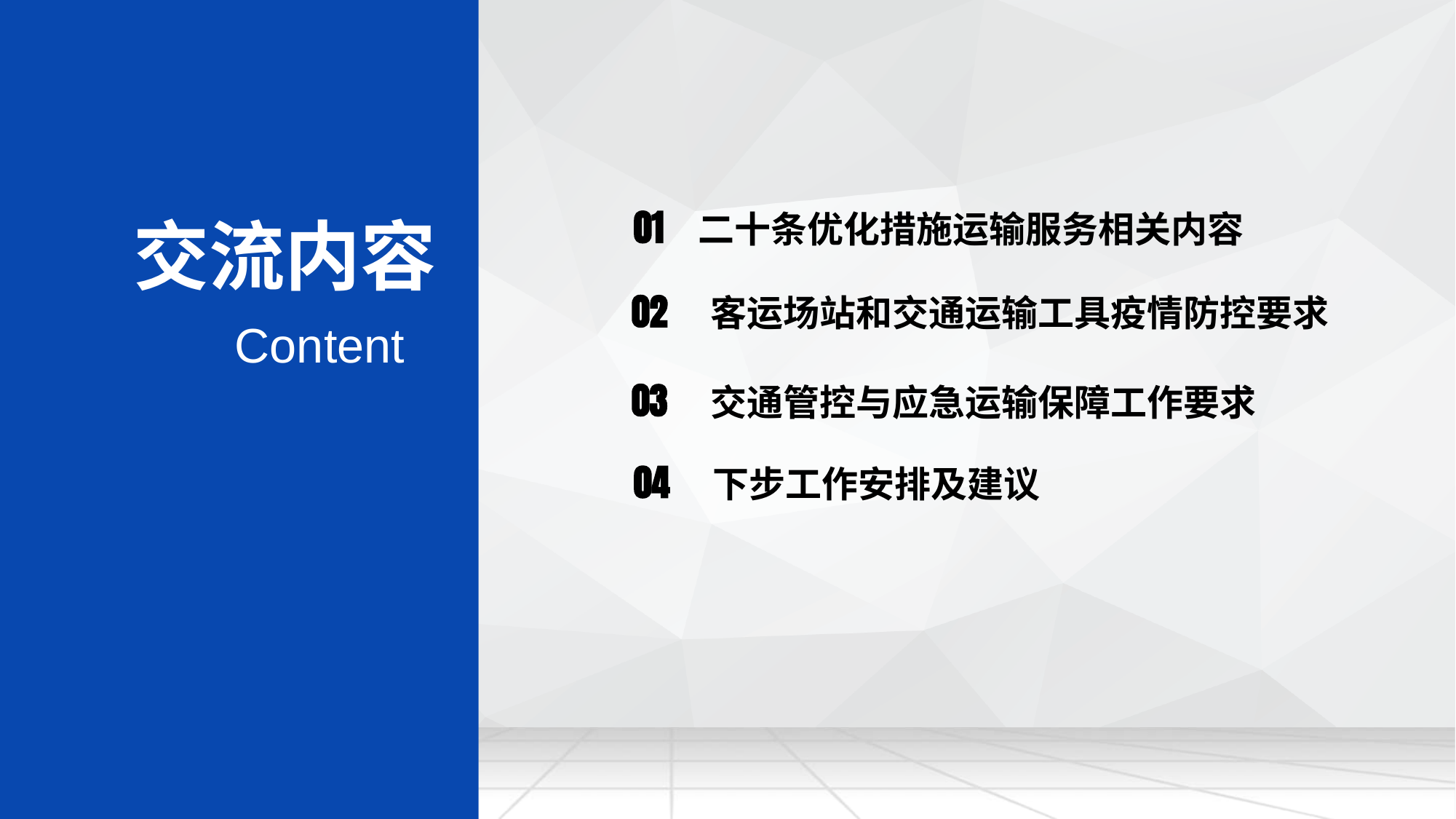

交流内容
01   二十条优化措施运输服务相关内容
02    客运场站和交通运输工具疫情防控要求
Content
03    交通管控与应急运输保障工作要求
04    下步工作安排及建议